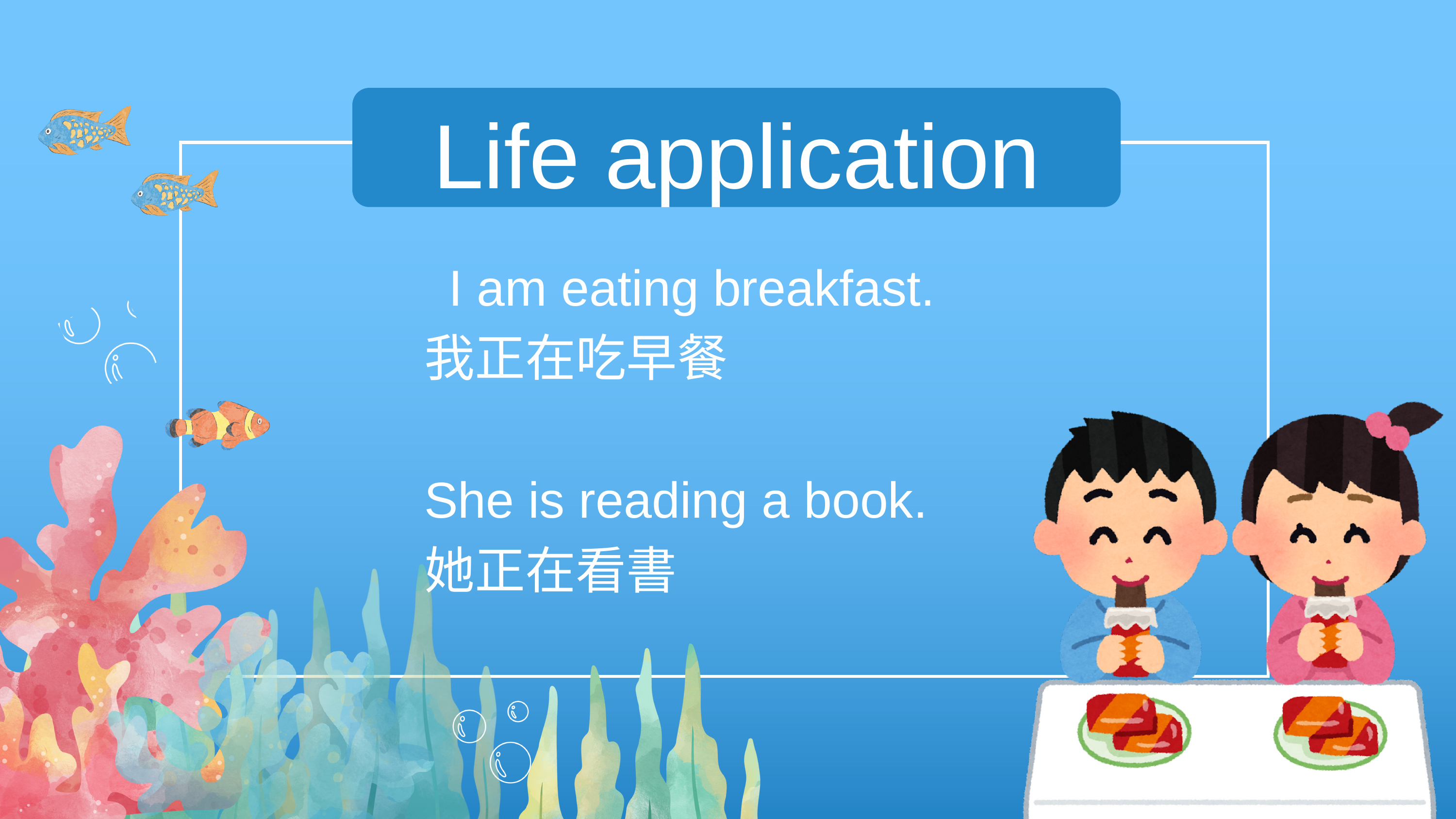

Life application

I am eating breakfast.
我正在吃早餐

She is reading a book.
她正在看書